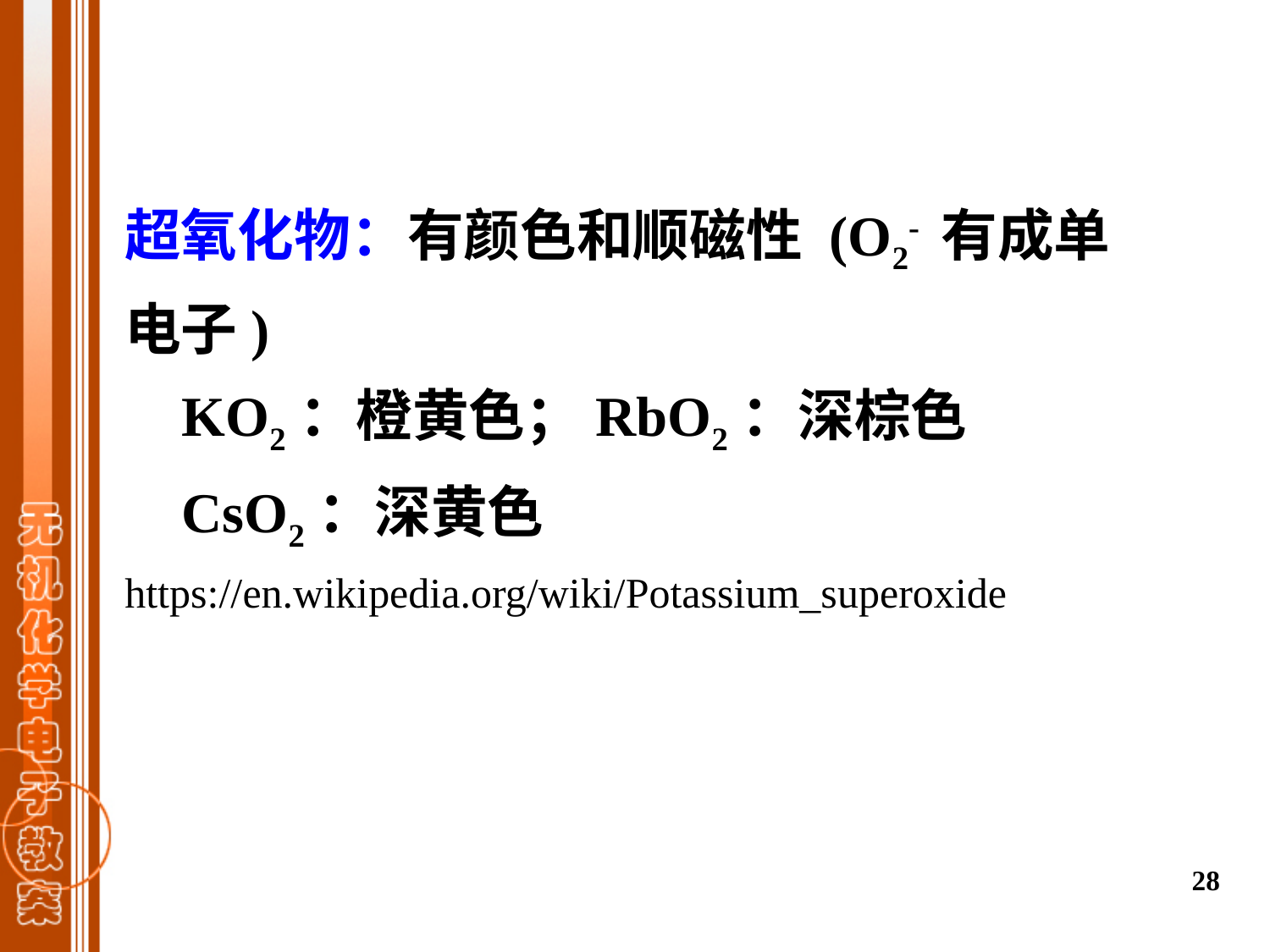

超氧化物：有颜色和顺磁性 (O2- 有成单电子)
    KO2：橙黄色；RbO2：深棕色
    CsO2：深黄色
https://en.wikipedia.org/wiki/Potassium_superoxide
28